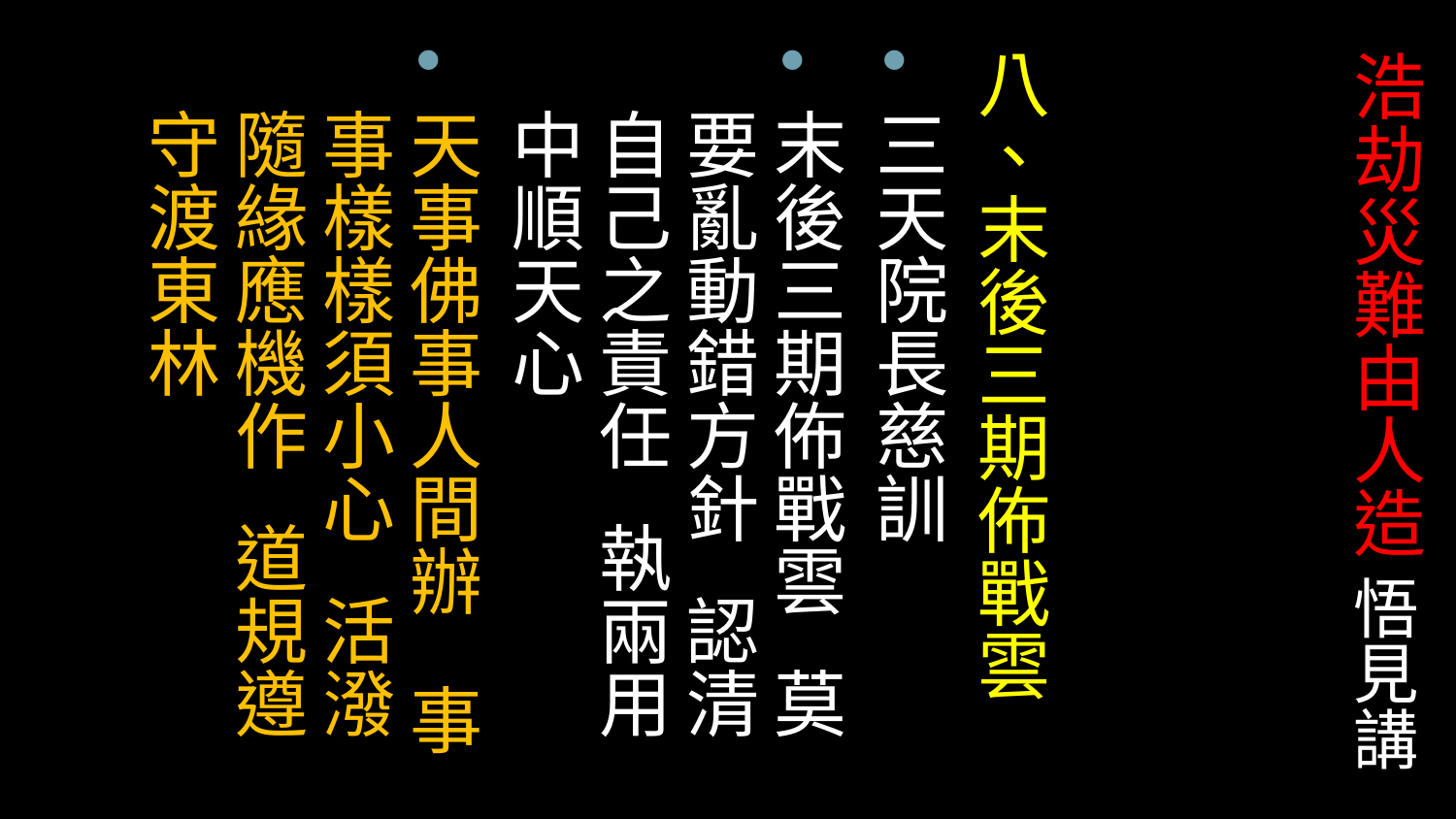

八、末後三期佈戰雲
三天院長慈訓
末後三期佈戰雲   莫要亂動錯方針   認清自己之責任   執兩用中順天心
天事佛事人間辦    事事樣樣須小心   活潑隨緣應機作   道規遵守渡東林

# 浩劫災難由人造 悟見講